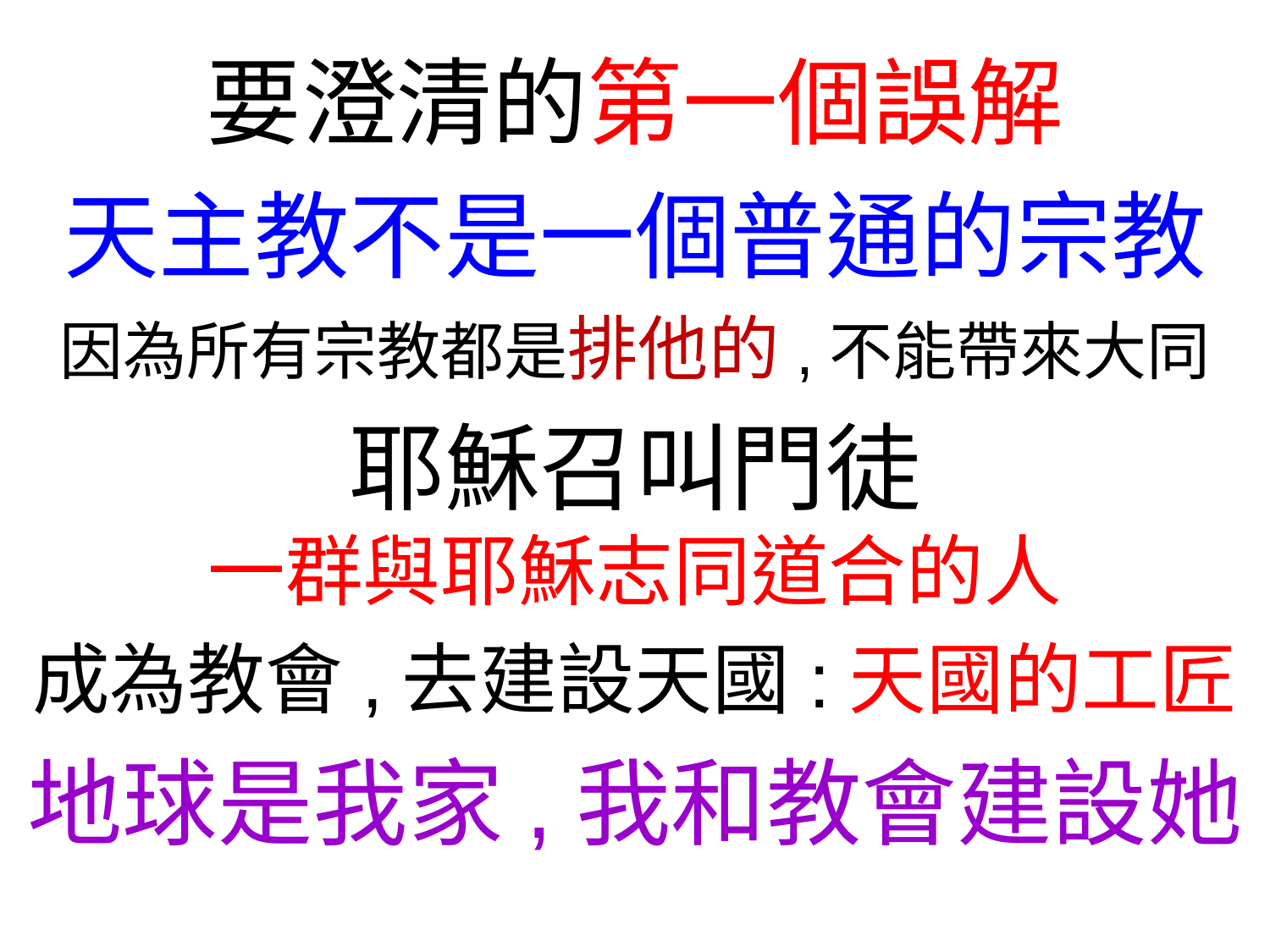

要澄清的第一個誤解
天主教不是一個普通的宗教
因為所有宗教都是排他的,不能帶來大同
耶穌召叫門徒
一群與耶穌志同道合的人
成為教會,去建設天國:天國的工匠
地球是我家,我和教會建設她